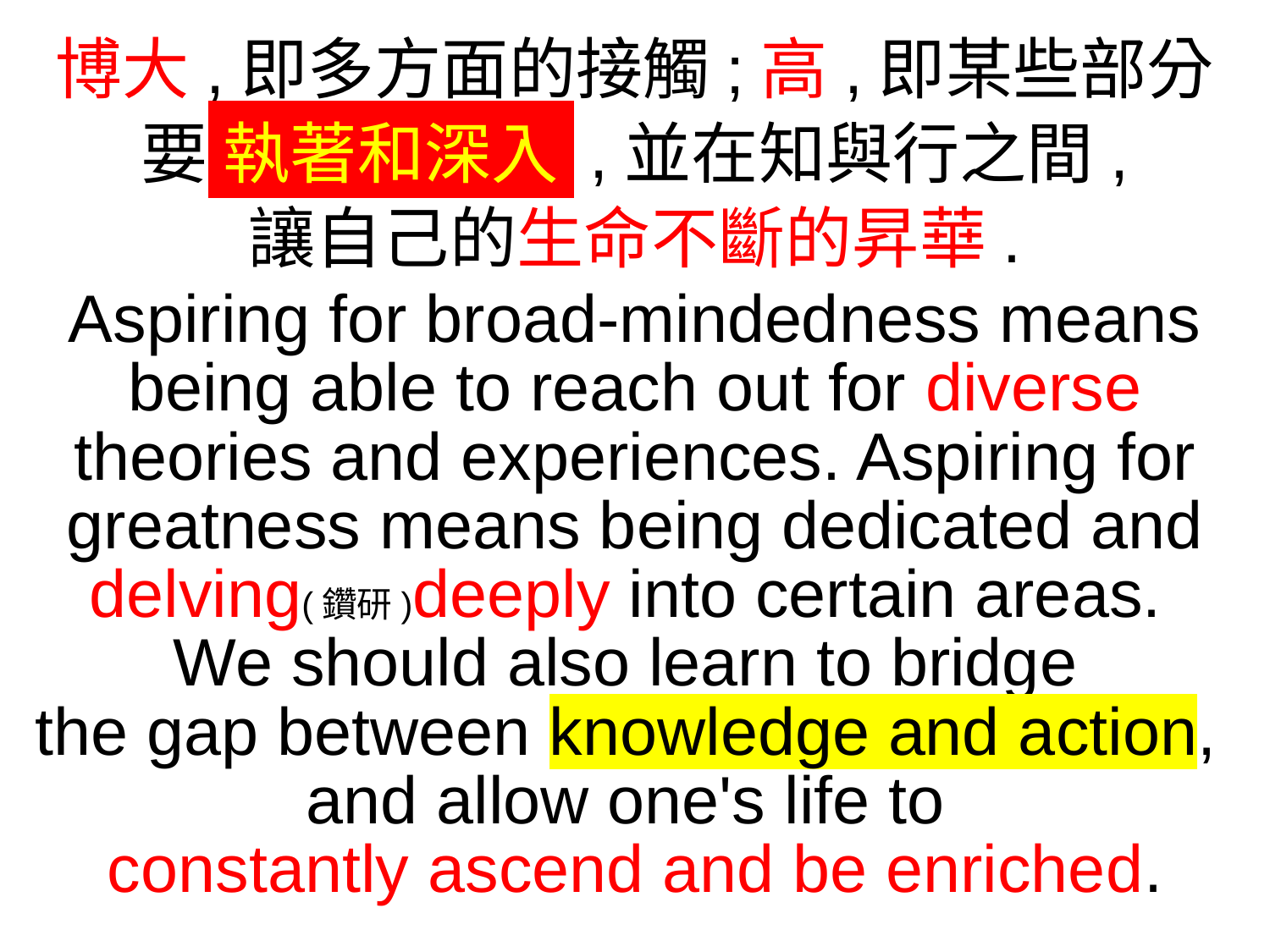

博大,即多方面的接觸;高,即某些部分
要 執著和深入 ,並在知與行之間,
讓自己的生命不斷的昇華.
Aspiring for broad-mindedness means being able to reach out for diverse theories and experiences. Aspiring for greatness means being dedicated and delving(鑽研)deeply into certain areas.
We should also learn to bridge
the gap between knowledge and action,
and allow one's life to
constantly ascend and be enriched.